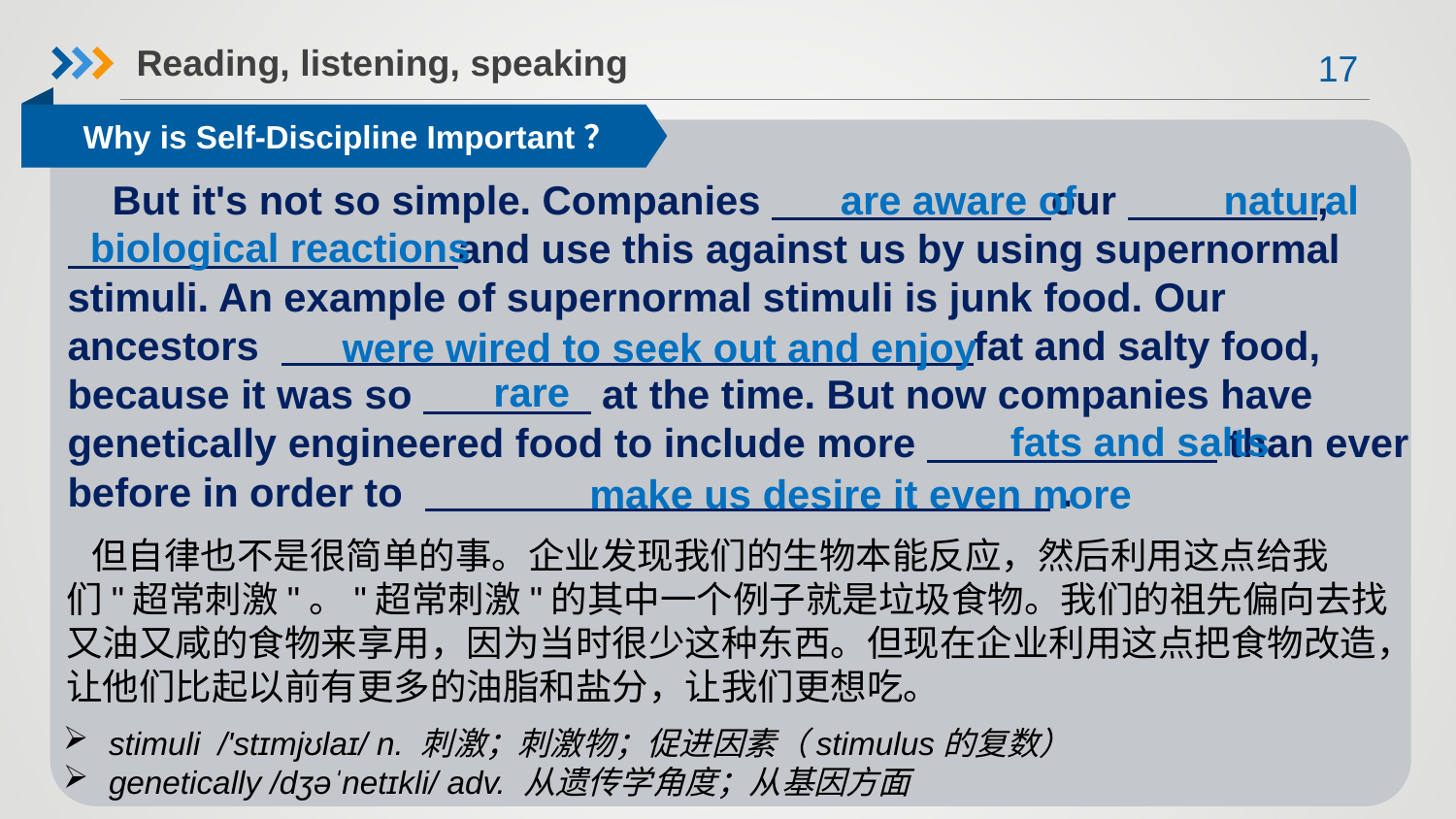

Reading, listening, speaking

Why is Self-Discipline Important？

    But it's not so simple. Companies                          our                  ,
                                   and use this against us by using supernormal stimuli. An example of supernormal stimuli is junk food. Our ancestors                                                                fat and salty food, because it was so                 at the time. But now companies have genetically engineered food to include more                            than ever before in order to                                                           .
are aware of
natural
biological reactions
were wired to seek out and enjoy
rare
fats and salts
make us desire it even more
  但自律也不是很简单的事。企业发现我们的生物本能反应，然后利用这点给我们"超常刺激"。"超常刺激"的其中一个例子就是垃圾食物。我们的祖先偏向去找又油又咸的食物来享用，因为当时很少这种东西。但现在企业利用这点把食物改造，让他们比起以前有更多的油脂和盐分，让我们更想吃。
stimuli  /'stɪmjʊlaɪ/ n. 刺激；刺激物；促进因素（stimulus的复数）
genetically /dʒəˈnetɪkli/ adv. 从遗传学角度；从基因方面